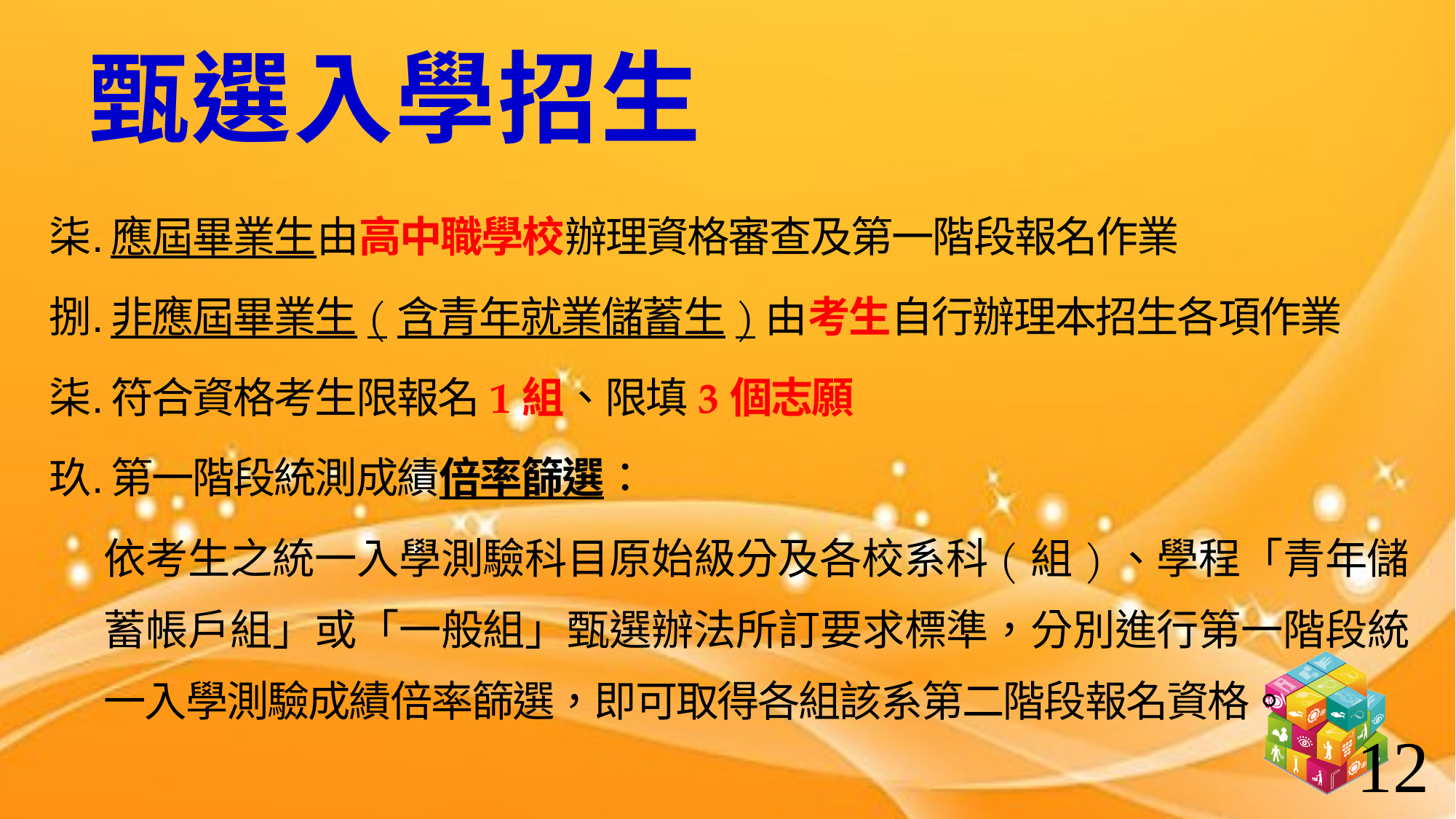

甄選入學招生
應屆畢業生由高中職學校辦理資格審查及第一階段報名作業
非應屆畢業生(含青年就業儲蓄生)由考生自行辦理本招生各項作業
符合資格考生限報名1組、限填3個志願
第一階段統測成績倍率篩選：
依考生之統一入學測驗科目原始級分及各校系科(組)、學程「青年儲蓄帳戶組」或「一般組」甄選辦法所訂要求標準，分別進行第一階段統一入學測驗成績倍率篩選，即可取得各組該系第二階段報名資格。
12